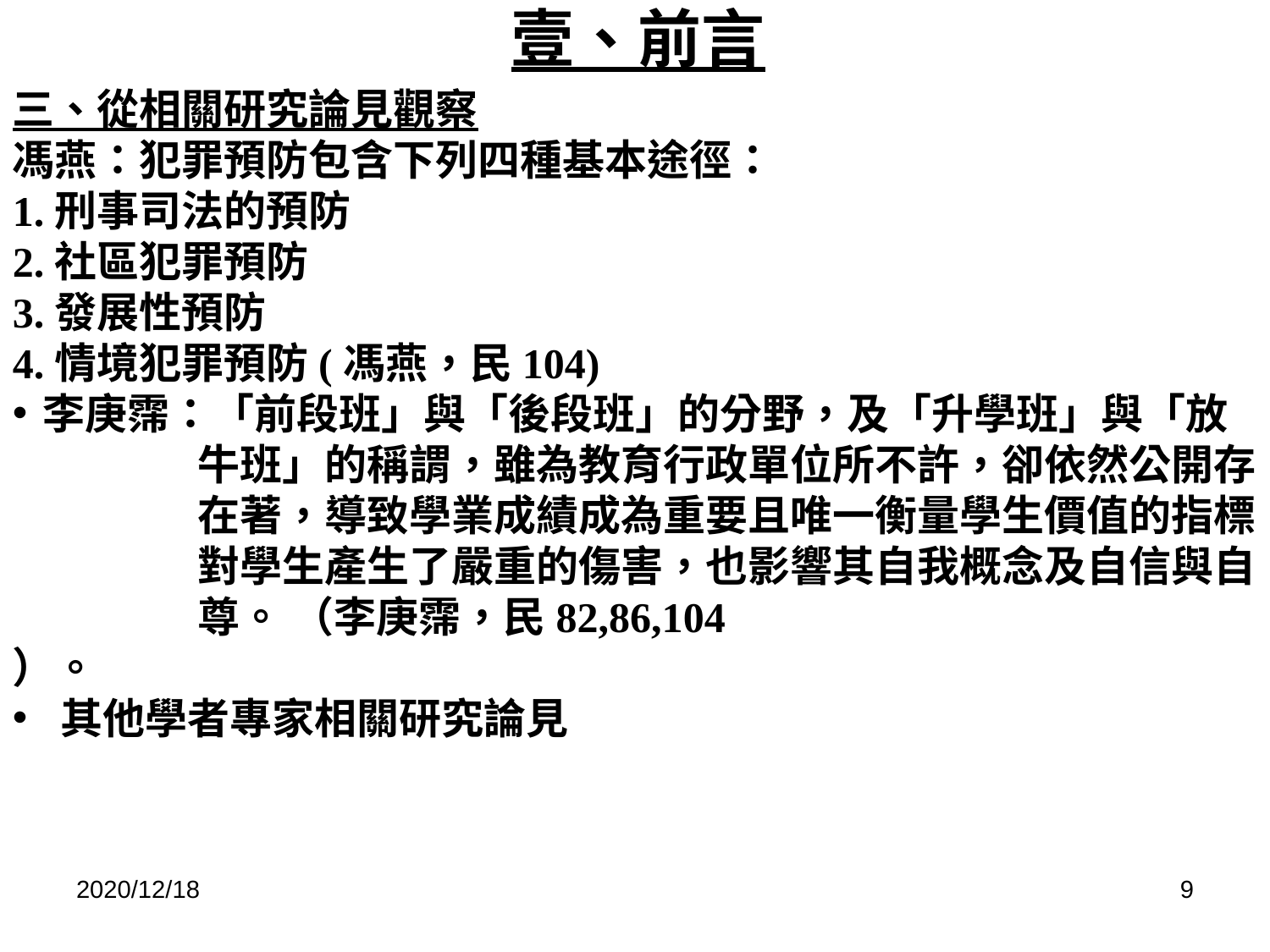

# 壹、前言
三、從相關研究論見觀察
馮燕：犯罪預防包含下列四種基本途徑：
1.刑事司法的預防
2.社區犯罪預防
3.發展性預防
4.情境犯罪預防(馮燕，民104)
李庚霈：「前段班」與「後段班」的分野，及「升學班」與「放牛班」的稱謂，雖為教育行政單位所不許，卻依然公開存在著，導致學業成績成為重要且唯一衡量學生價值的指標，對學生產生了嚴重的傷害，也影響其自我概念及自信與自尊。 （李庚霈，民82,86,104
）。
其他學者專家相關研究論見
2020/12/18
9